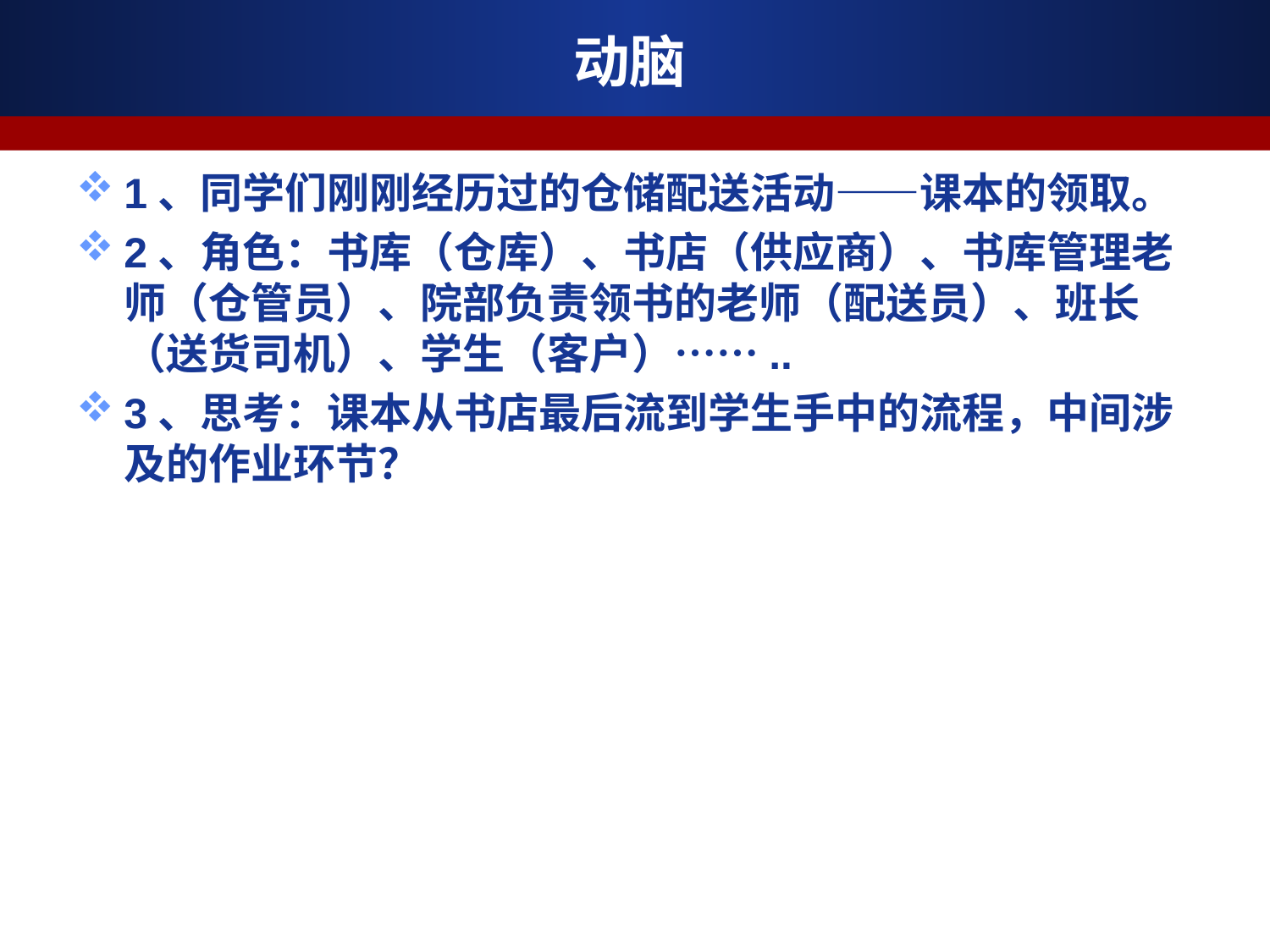

# 动脑
1、同学们刚刚经历过的仓储配送活动——课本的领取。
2、角色：书库（仓库）、书店（供应商）、书库管理老师（仓管员）、院部负责领书的老师（配送员）、班长（送货司机）、学生（客户）……..
3、思考：课本从书店最后流到学生手中的流程，中间涉及的作业环节？